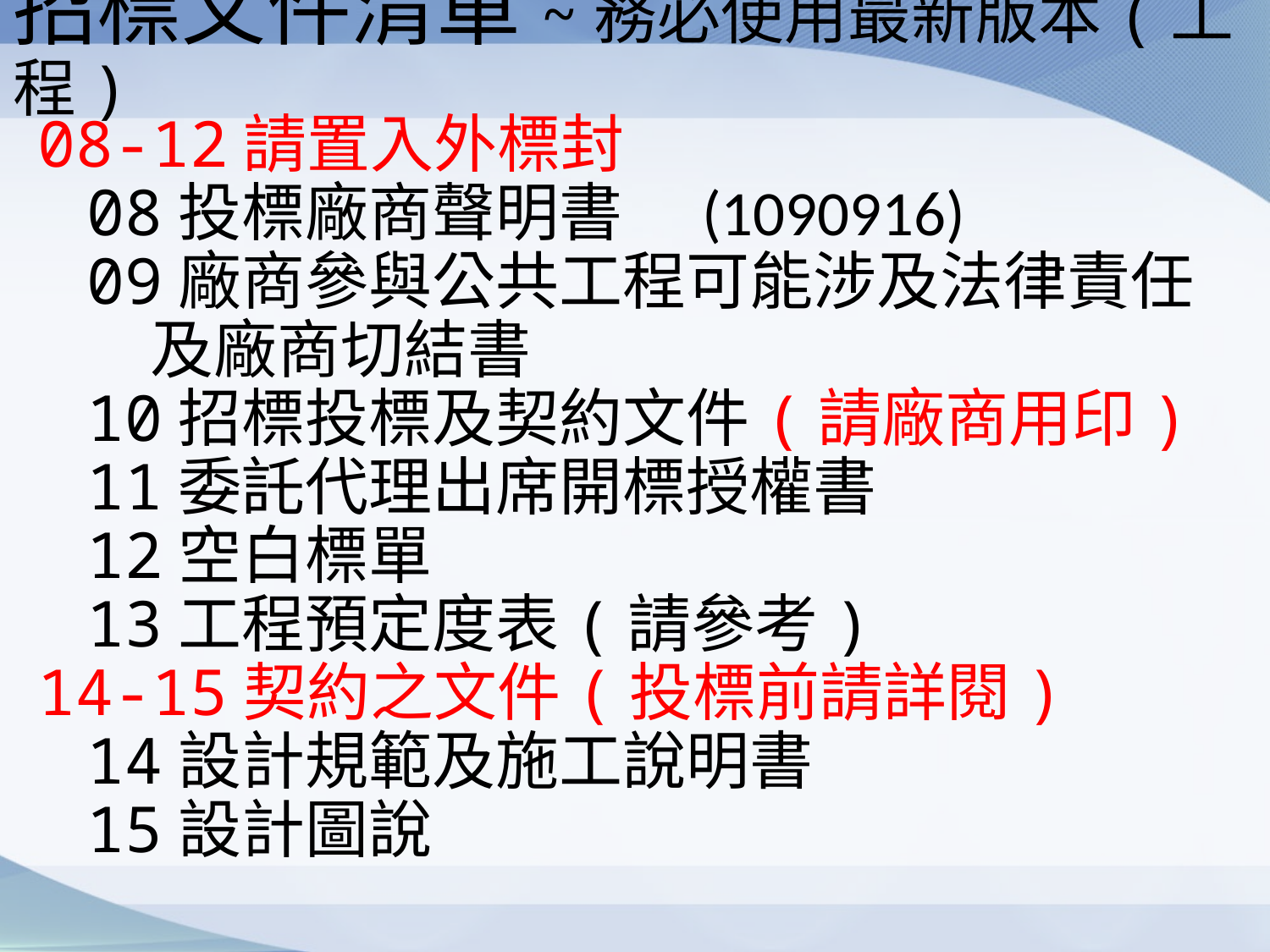

# 招標文件清單~務必使用最新版本(工程)
08-12請置入外標封
08投標廠商聲明書	 (1090916)
09廠商參與公共工程可能涉及法律責任及廠商切結書
10招標投標及契約文件(請廠商用印)
11委託代理出席開標授權書
12空白標單
13工程預定度表(請參考)
14-15契約之文件(投標前請詳閱)
14設計規範及施工說明書
15設計圖說